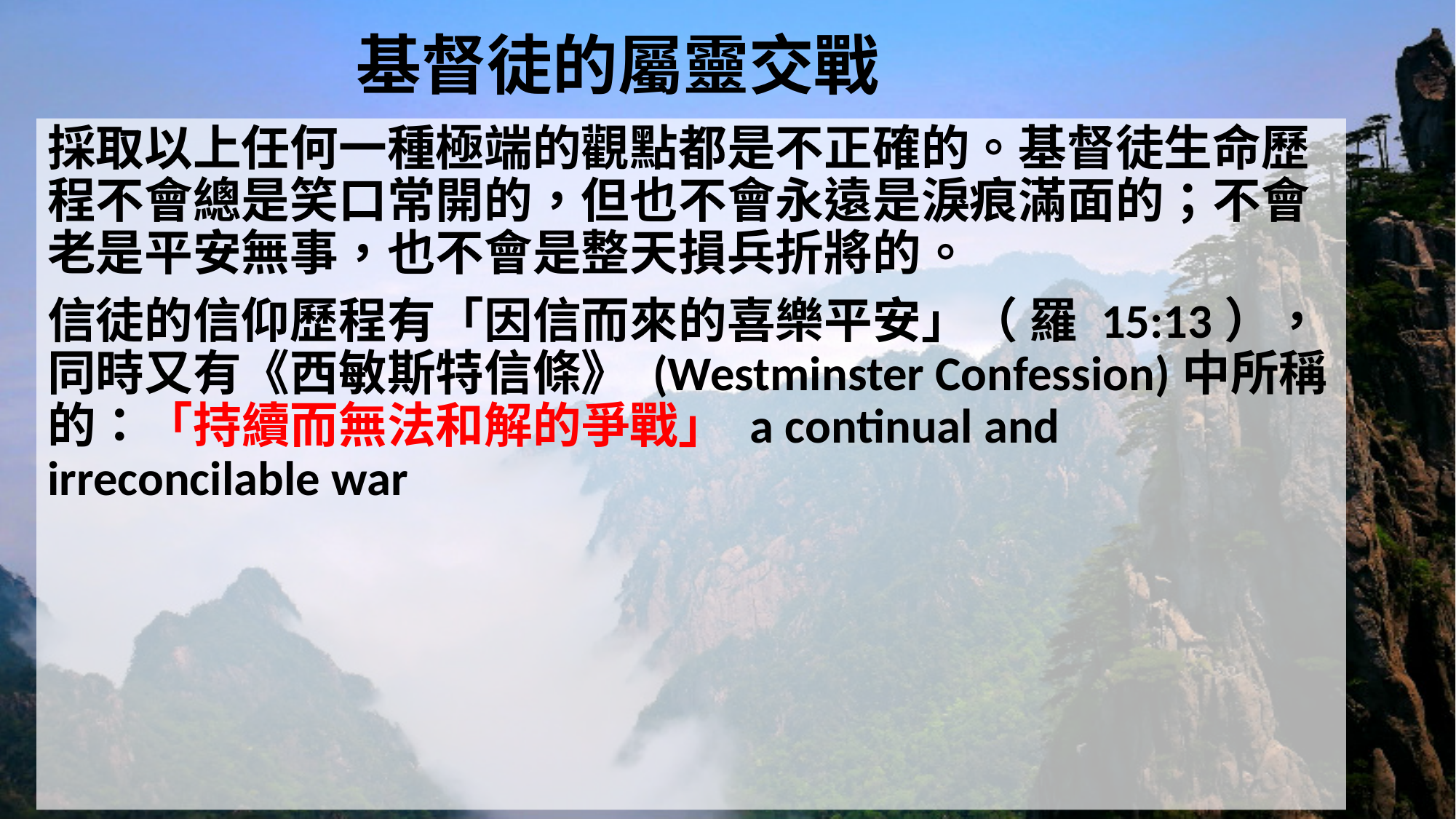

# 基督徒的屬靈交戰
採取以上任何一種極端的觀點都是不正確的。基督徒生命歷程不會總是笑口常開的，但也不會永遠是淚痕滿面的；不會老是平安無事，也不會是整天損兵折將的。
信徒的信仰歷程有「因信而來的喜樂平安」（ 羅 15:13）， 同時又有《西敏斯特信條》 (Westminster Confession)中所稱的：「持續而無法和解的爭戰」 a continual and irreconcilable war